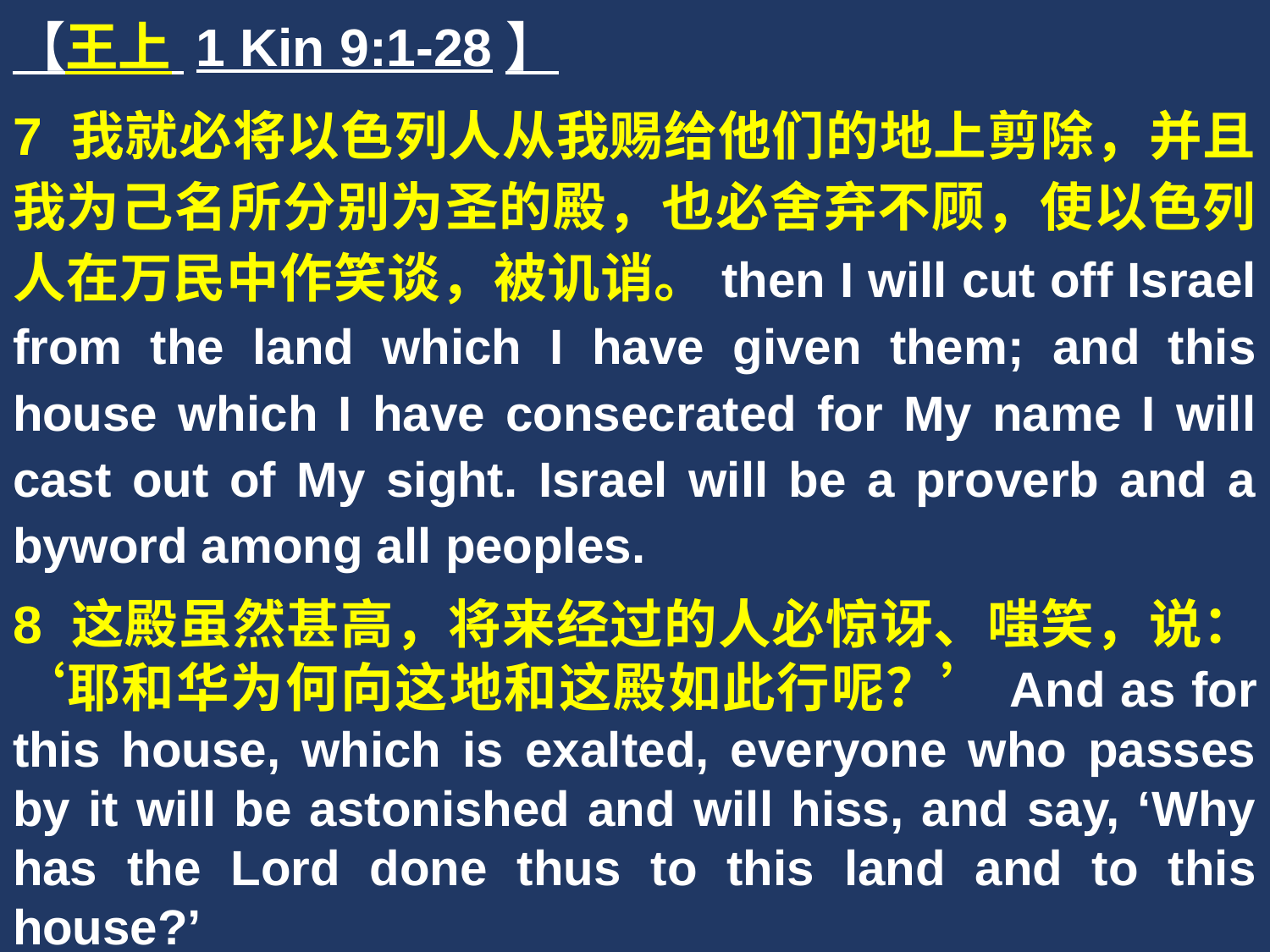

【王上 1 Kin 9:1-28】
7 我就必将以色列人从我赐给他们的地上剪除，并且我为己名所分别为圣的殿，也必舍弃不顾，使以色列人在万民中作笑谈，被讥诮。then I will cut off Israel from the land which I have given them; and this house which I have consecrated for My name I will cast out of My sight. Israel will be a proverb and a byword among all peoples.
8 这殿虽然甚高，将来经过的人必惊讶、嗤笑，说：‘耶和华为何向这地和这殿如此行呢？’And as for this house, which is exalted, everyone who passes by it will be astonished and will hiss, and say, ‘Why has the Lord done thus to this land and to this house?’